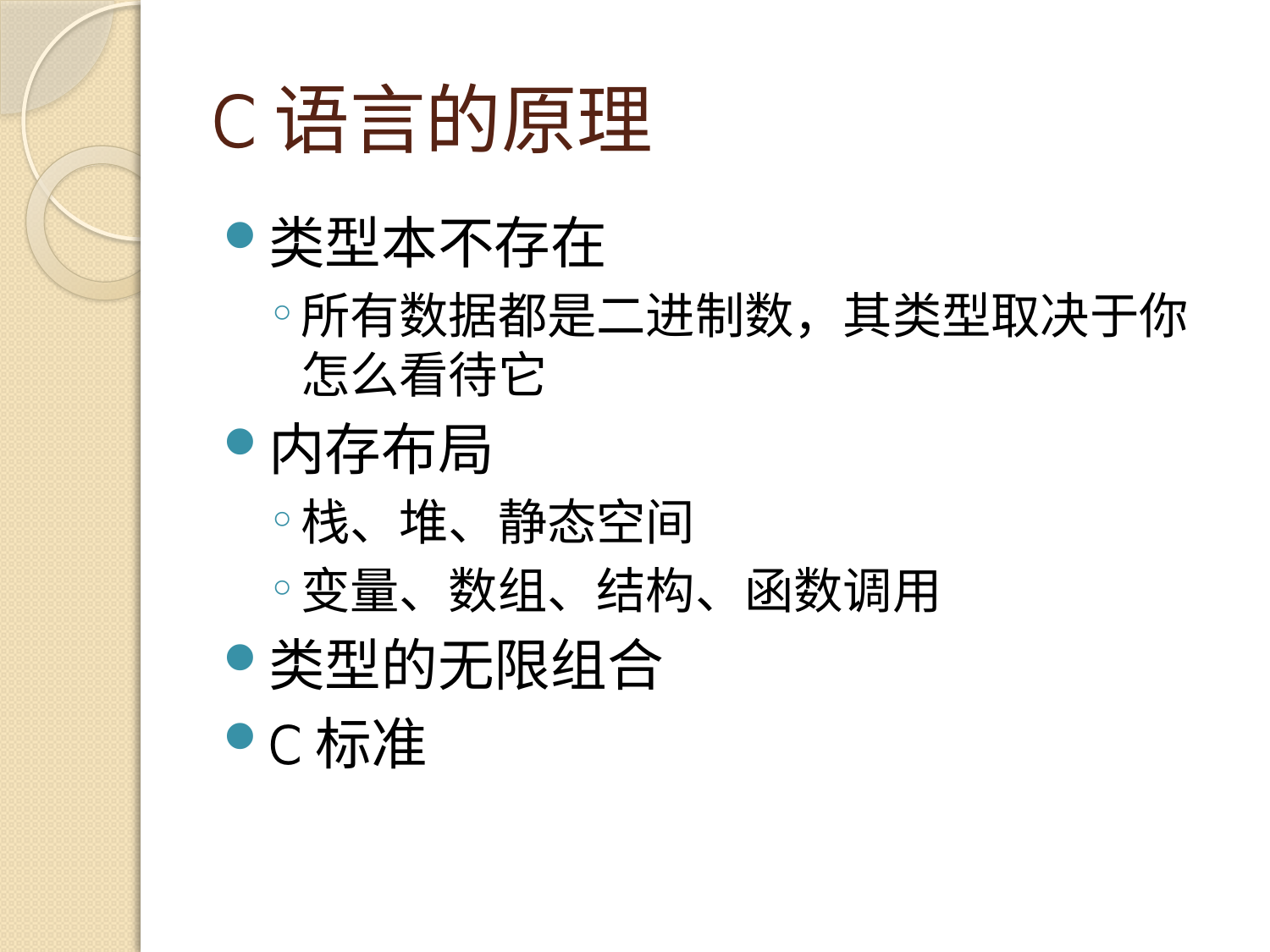

# C语言的原理
类型本不存在
所有数据都是二进制数，其类型取决于你怎么看待它
内存布局
栈、堆、静态空间
变量、数组、结构、函数调用
类型的无限组合
C标准